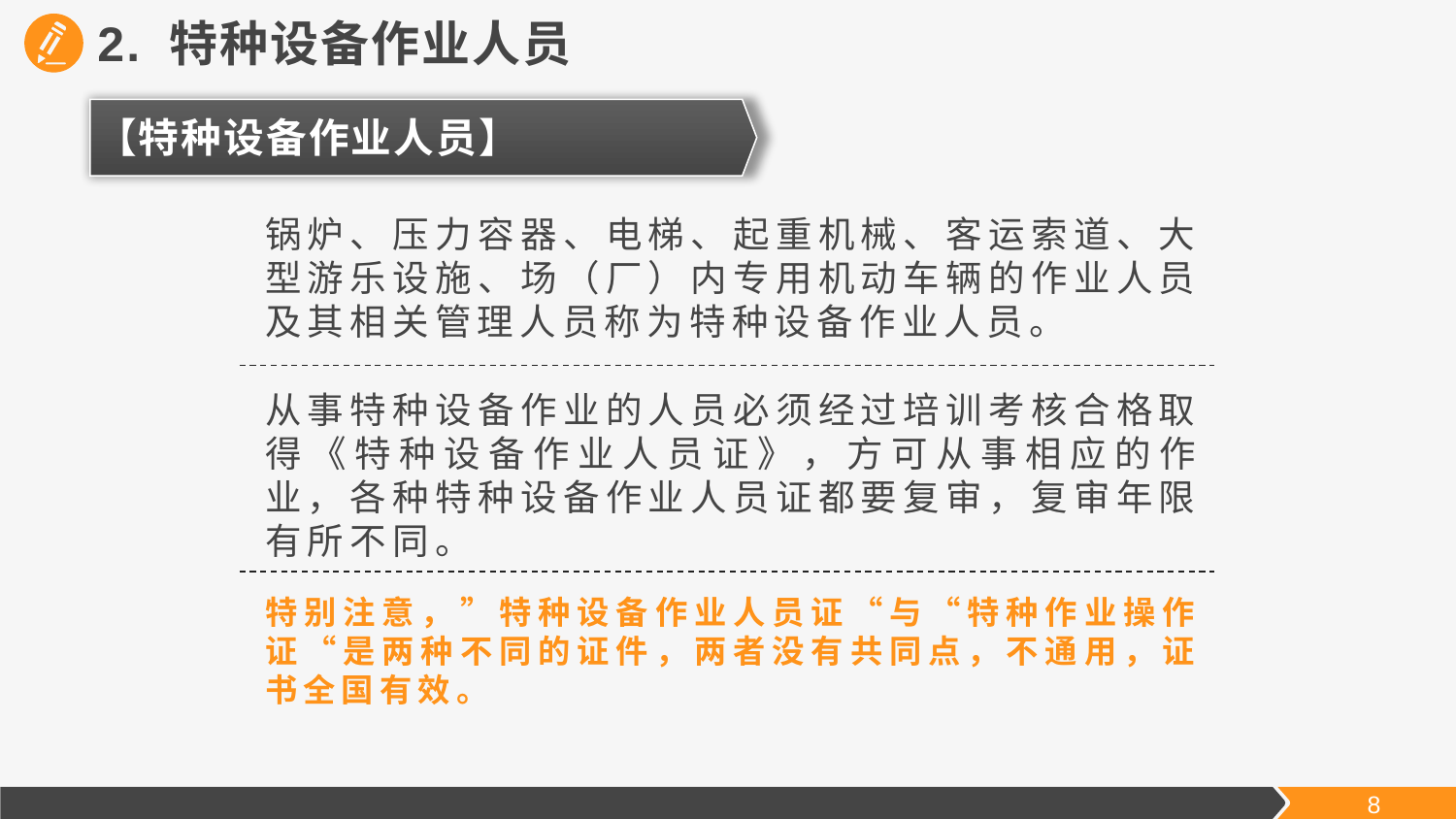

2. 特种设备作业人员

【特种设备作业人员】
锅炉、压力容器、电梯、起重机械、客运索道、大型游乐设施、场（厂）内专用机动车辆的作业人员及其相关管理人员称为特种设备作业人员。
从事特种设备作业的人员必须经过培训考核合格取得《特种设备作业人员证》，方可从事相应的作业，各种特种设备作业人员证都要复审，复审年限有所不同。
特别注意，”特种设备作业人员证“与“特种作业操作证“是两种不同的证件，两者没有共同点，不通用，证书全国有效。